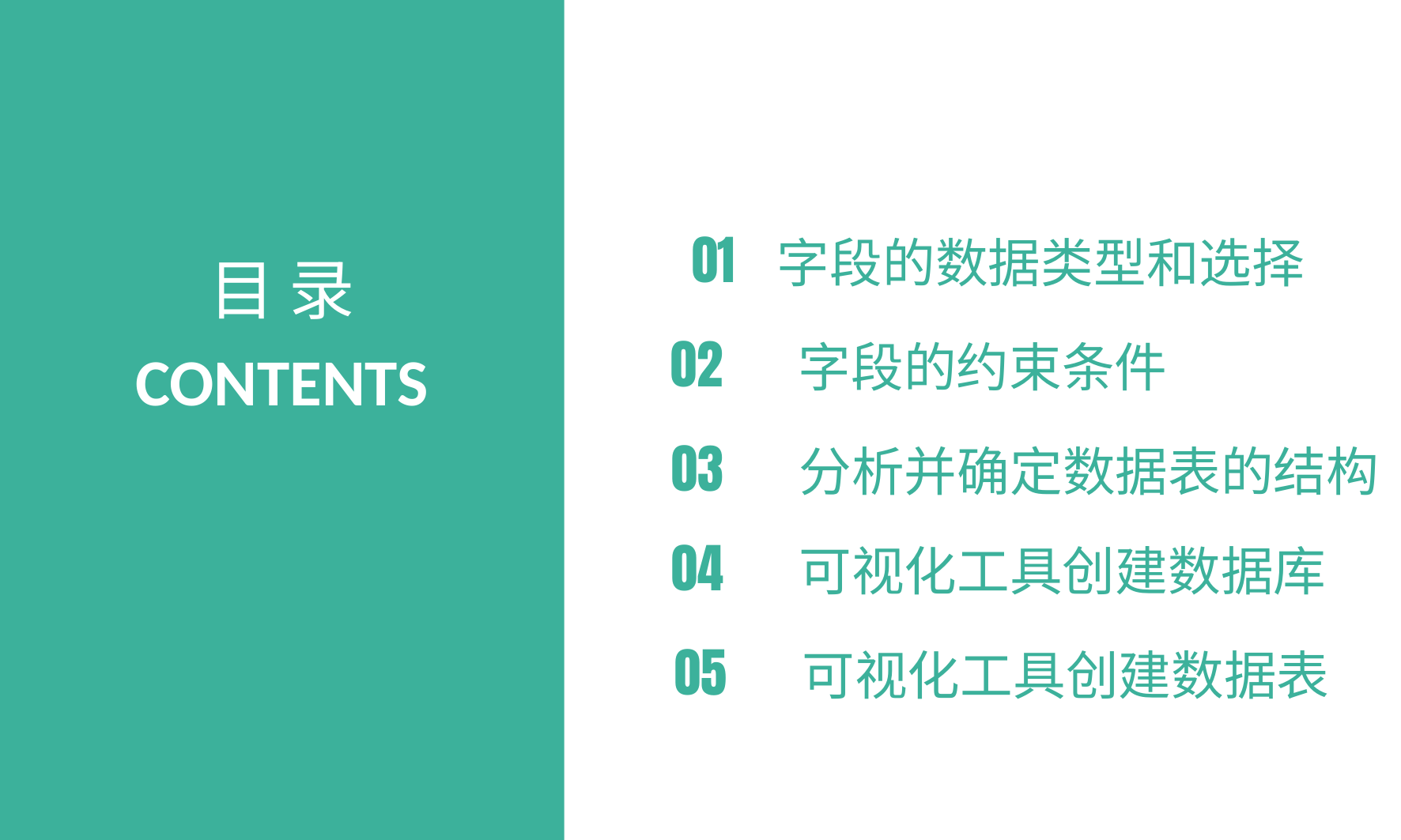

01  字段的数据类型和选择
目 录
02     字段的约束条件
CONTENTS
03     分析并确定数据表的结构
04     可视化工具创建数据库

05     可视化工具创建数据表